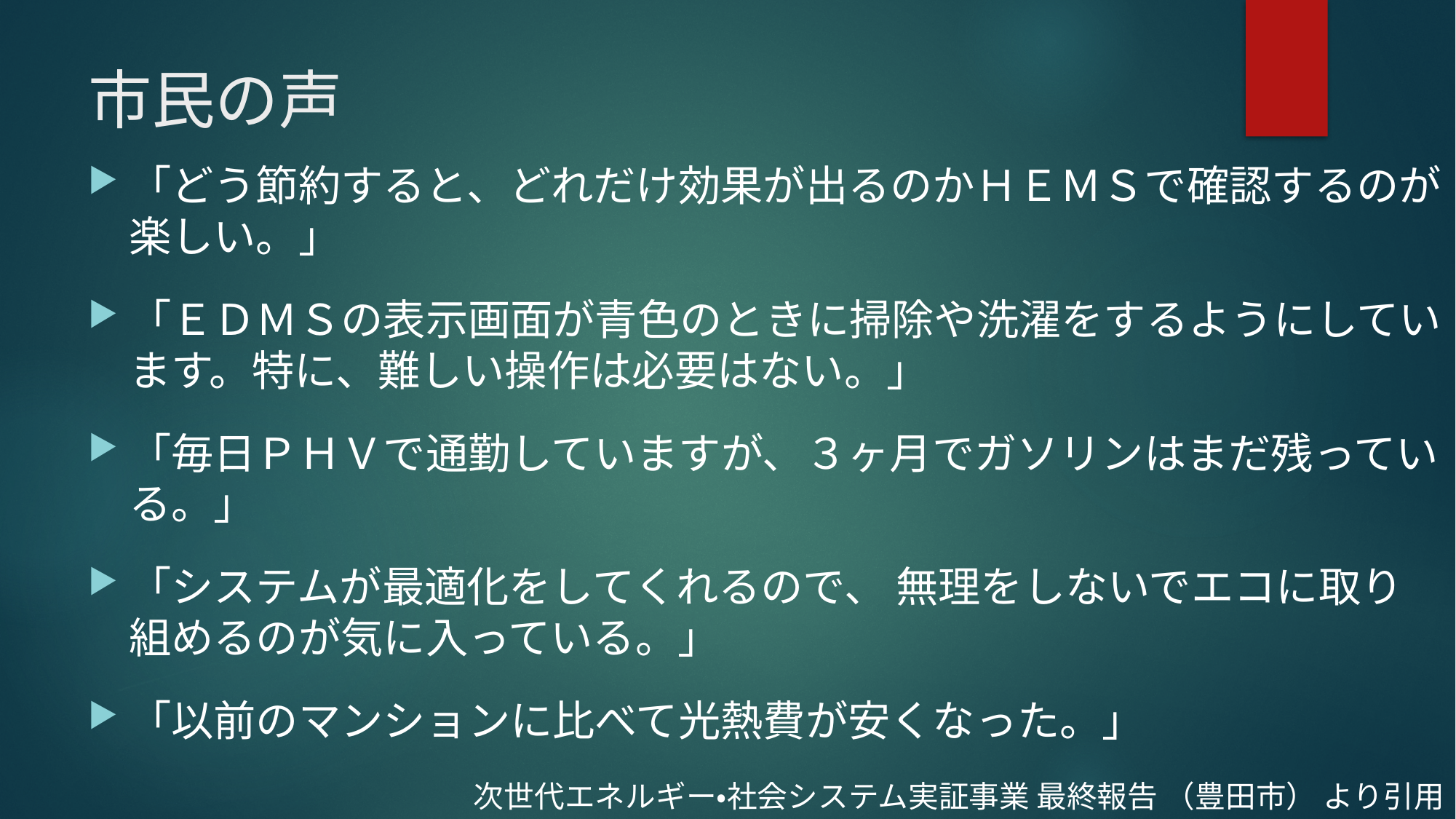

# 市民の声
「どう節約すると、どれだけ効果が出るのかＨＥＭＳで確認するのが楽しい。」

「ＥＤＭＳの表示画面が青色のときに掃除や洗濯をするようにしています。特に、難しい操作は必要はない。」

「毎日ＰＨＶで通勤していますが、３ヶ月でガソリンはまだ残っている。」

「システムが最適化をしてくれるので、 無理をしないでエコに取り組めるのが気に入っている。」

「以前のマンションに比べて光熱費が安くなった。」

次世代エネルギー・社会システム実証事業 最終報告 （豊田市） より引用